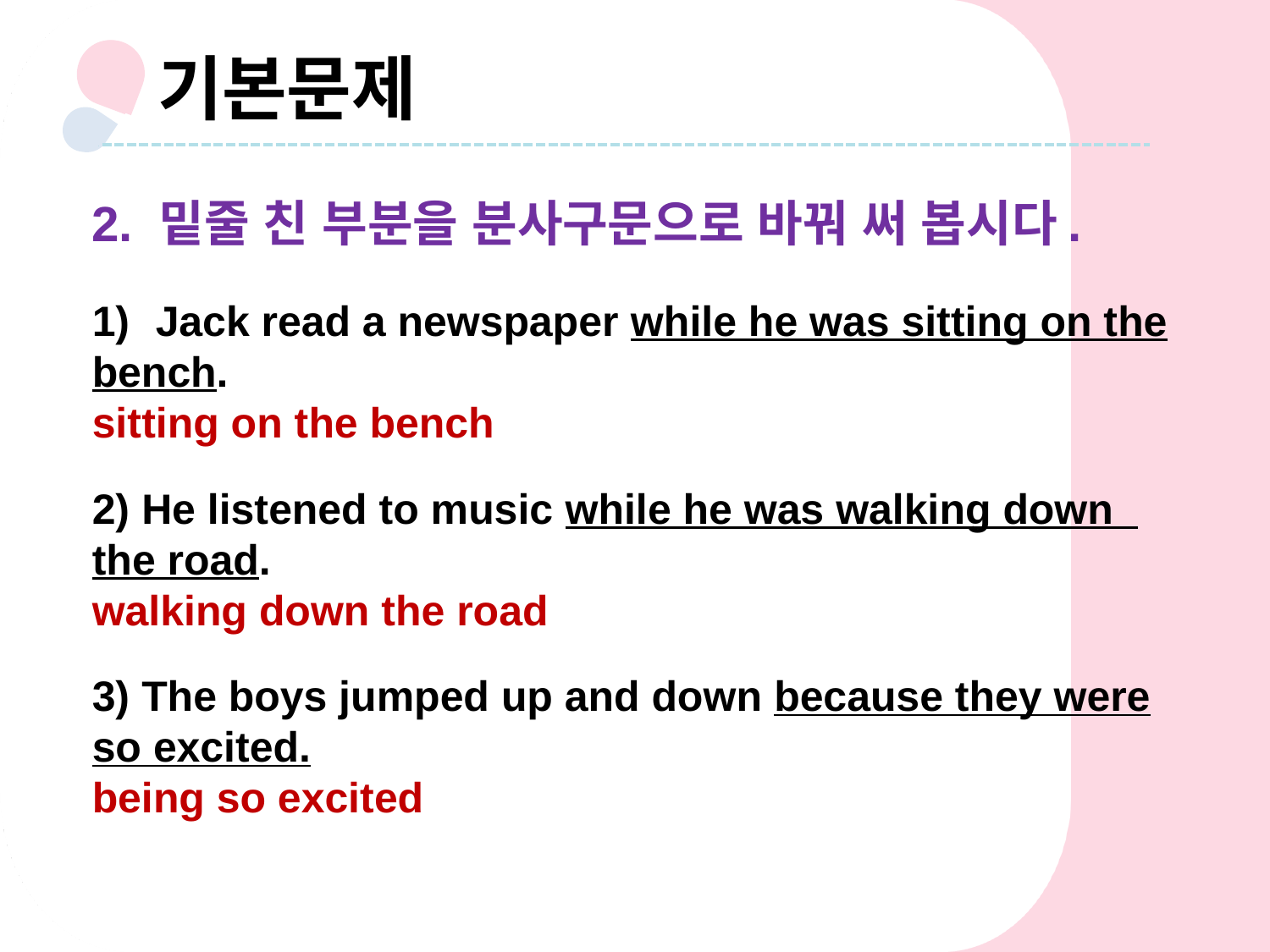

기본문제

2. 밑줄 친 부분을 분사구문으로 바꿔 써 봅시다.
Jack read a newspaper while he was sitting on the
bench.
sitting on the bench
2) He listened to music while he was walking down   the road.
walking down the road
3) The boys jumped up and down because they were so excited.
being so excited